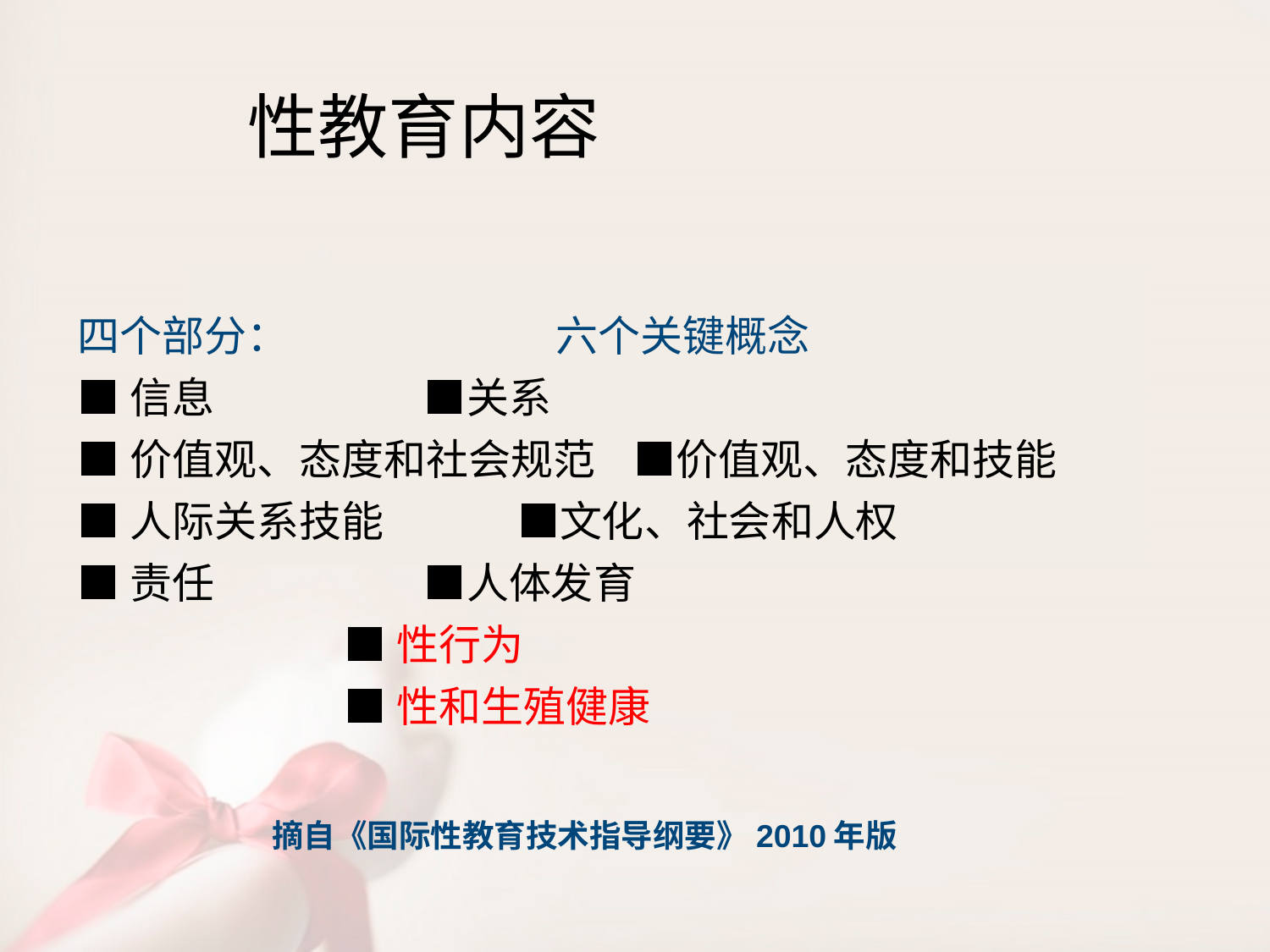

性教育内容
四个部分：                            六个关键概念
■信息                      ■关系
■价值观、态度和社会规范    ■价值观、态度和技能
■人际关系技能              ■文化、社会和人权
■责任                      ■人体发育
                            ■性行为
                            ■性和生殖健康

                          摘自《国际性教育技术指导纲要》2010年版